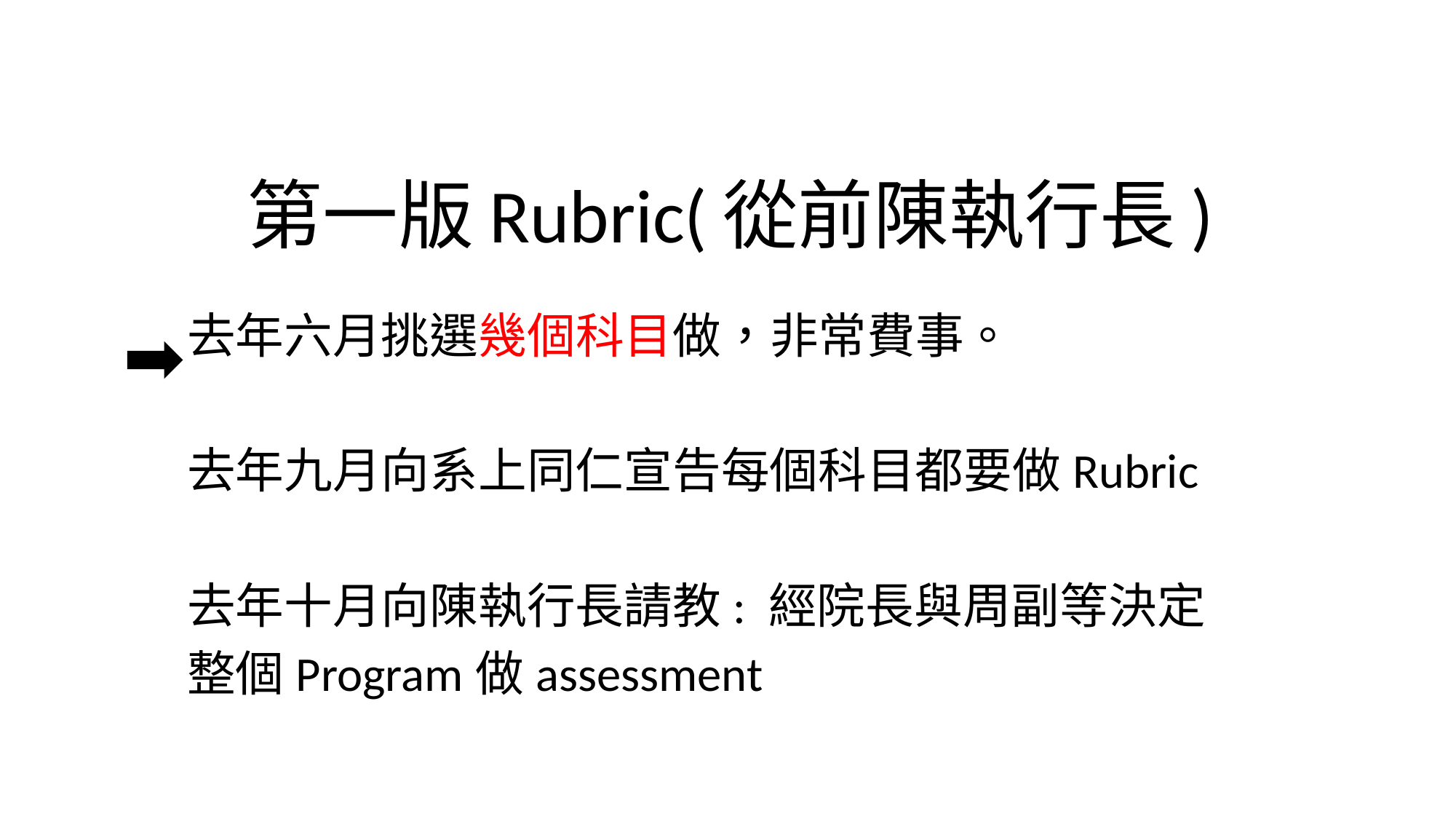

# 第一版Rubric(從前陳執行長)
去年六月挑選幾個科目做，非常費事。

去年九月向系上同仁宣告每個科目都要做Rubric

去年十月向陳執行長請教: 經院長與周副等決定
整個Program做assessment